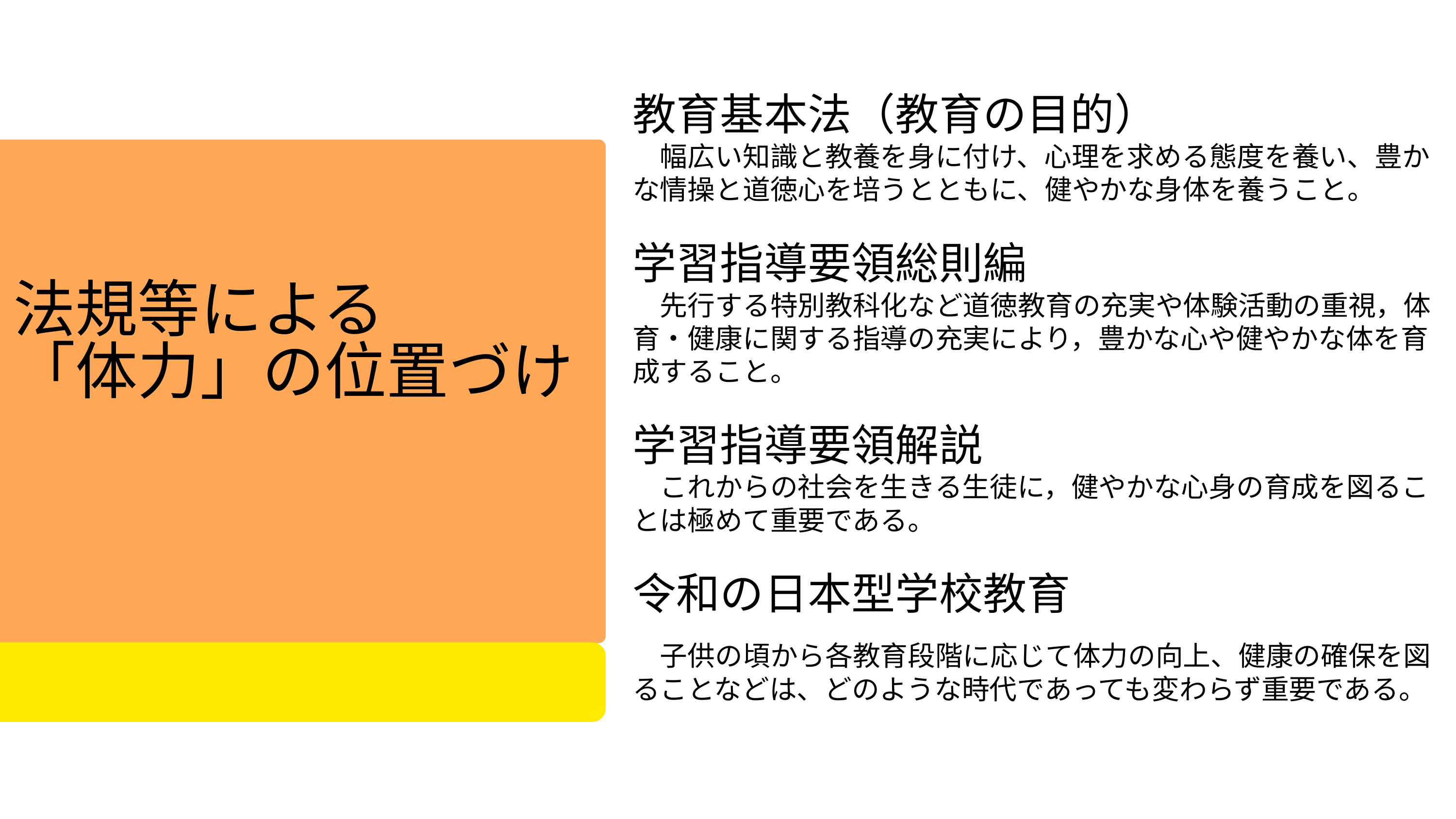

教育基本法（教育の目的）
　幅広い知識と教養を身に付け、心理を求める態度を養い、豊かな情操と道徳心を培うとともに、健やかな身体を養うこと。

学習指導要領総則編
　先行する特別教科化など道徳教育の充実や体験活動の重視，体育・健康に関する指導の充実により，豊かな心や健やかな体を育成すること。

学習指導要領解説
　これからの社会を生きる生徒に，健やかな心身の育成を図ることは極めて重要である。

令和の日本型学校教育

　子供の頃から各教育段階に応じて体力の向上、健康の確保を図ることなどは、どのような時代であっても変わらず重要である。

法規等による
「体力」の位置づけ